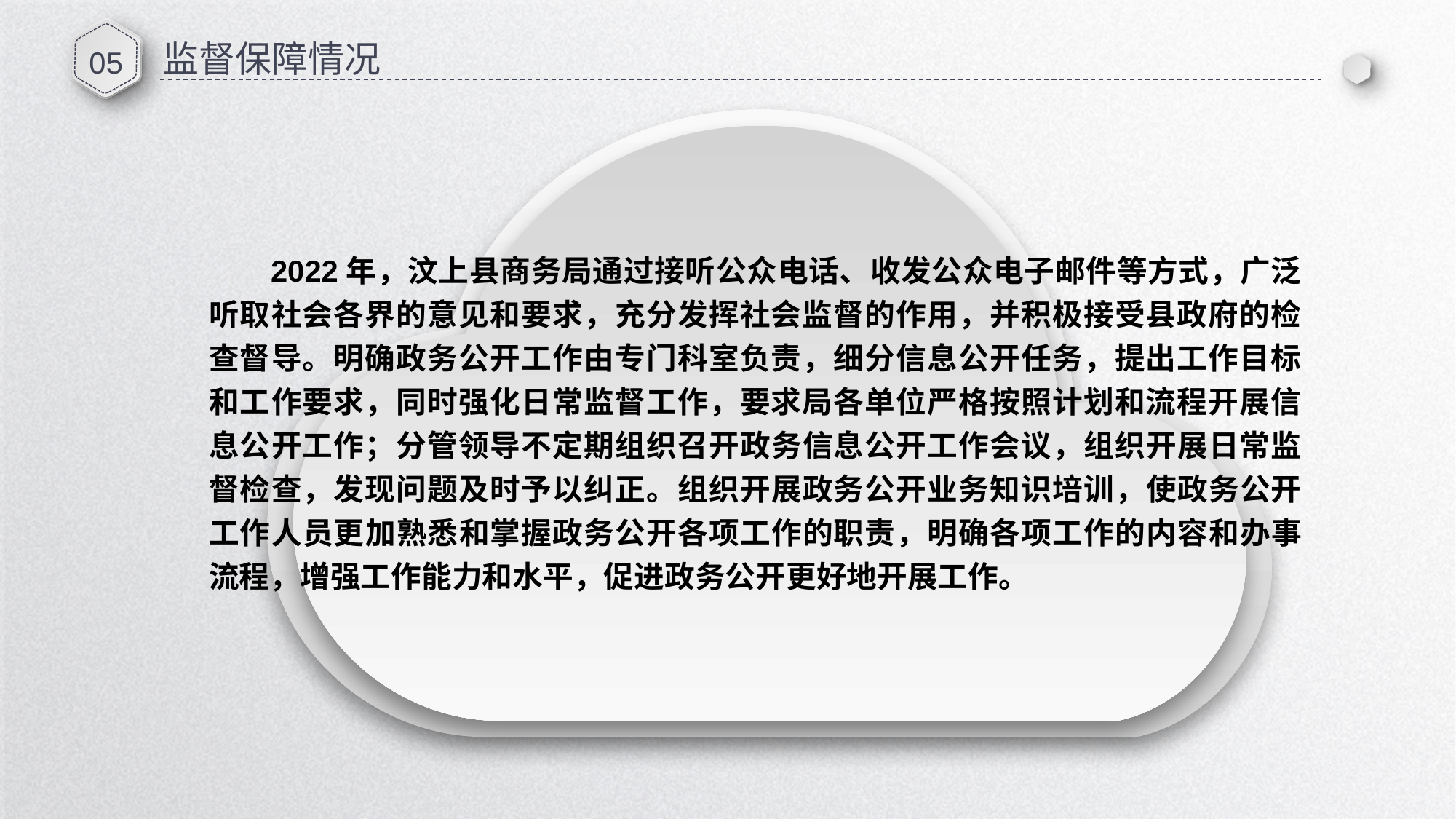

监督保障情况
05

       2022年，汶上县商务局通过接听公众电话、收发公众电子邮件等方式，广泛听取社会各界的意见和要求，充分发挥社会监督的作用，并积极接受县政府的检查督导。明确政务公开工作由专门科室负责，细分信息公开任务，提出工作目标和工作要求，同时强化日常监督工作，要求局各单位严格按照计划和流程开展信息公开工作；分管领导不定期组织召开政务信息公开工作会议，组织开展日常监督检查，发现问题及时予以纠正。组织开展政务公开业务知识培训，使政务公开工作人员更加熟悉和掌握政务公开各项工作的职责，明确各项工作的内容和办事流程，增强工作能力和水平，促进政务公开更好地开展工作。
延时符